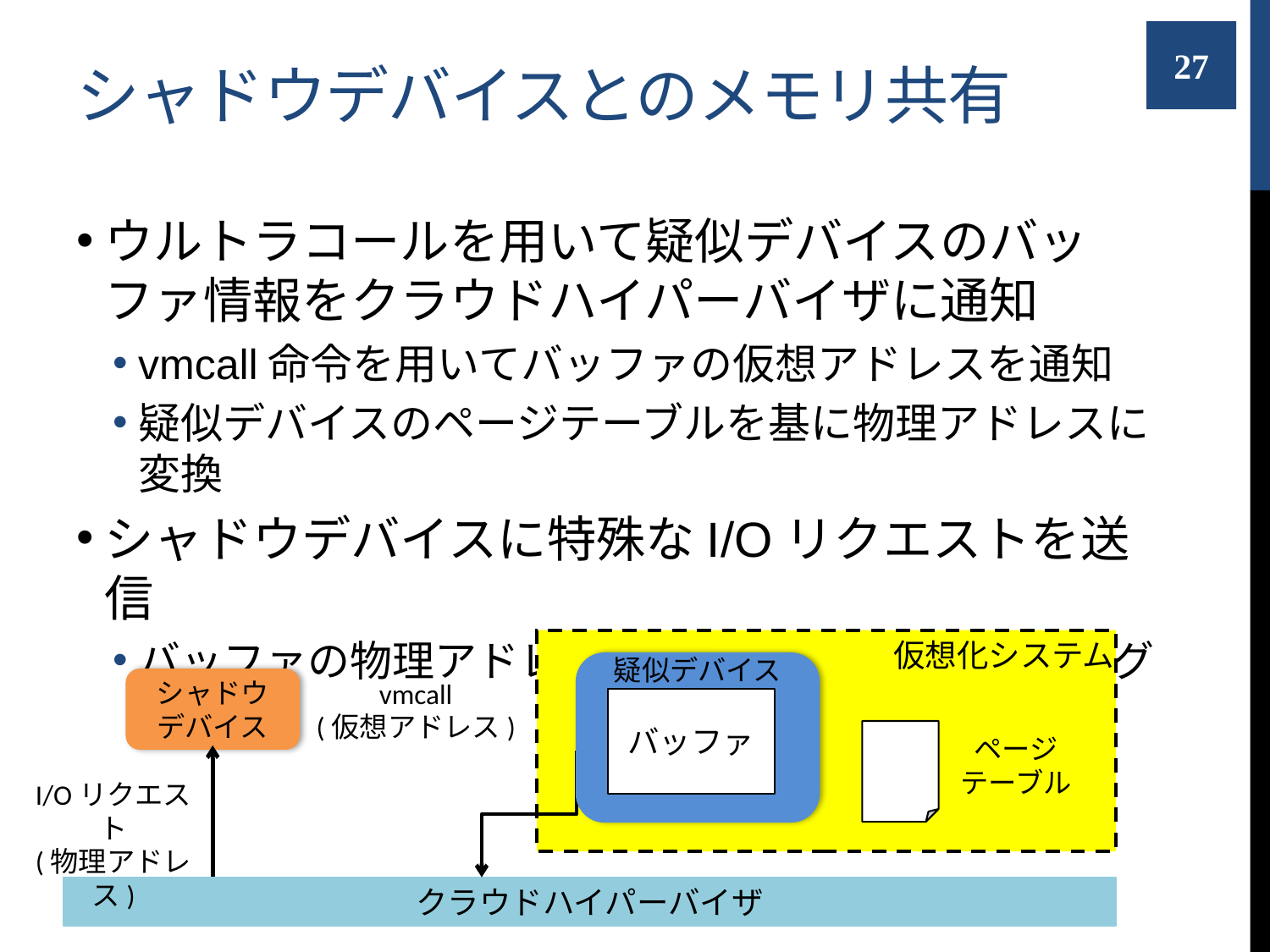

# シャドウデバイスとのメモリ共有
27
ウルトラコールを用いて疑似デバイスのバッファ情報をクラウドハイパーバイザに通知
vmcall命令を用いてバッファの仮想アドレスを通知
疑似デバイスのページテーブルを基に物理アドレスに変換
シャドウデバイスに特殊なI/Oリクエストを送信
バッファの物理アドレスを通知し、メモリマッピング

仮想化システム

疑似デバイス

シャドウ
デバイス
vmcall
(仮想アドレス)
バッファ

ページ
テーブル
I/Oリクエスト
(物理アドレス)
クラウドハイパーバイザ